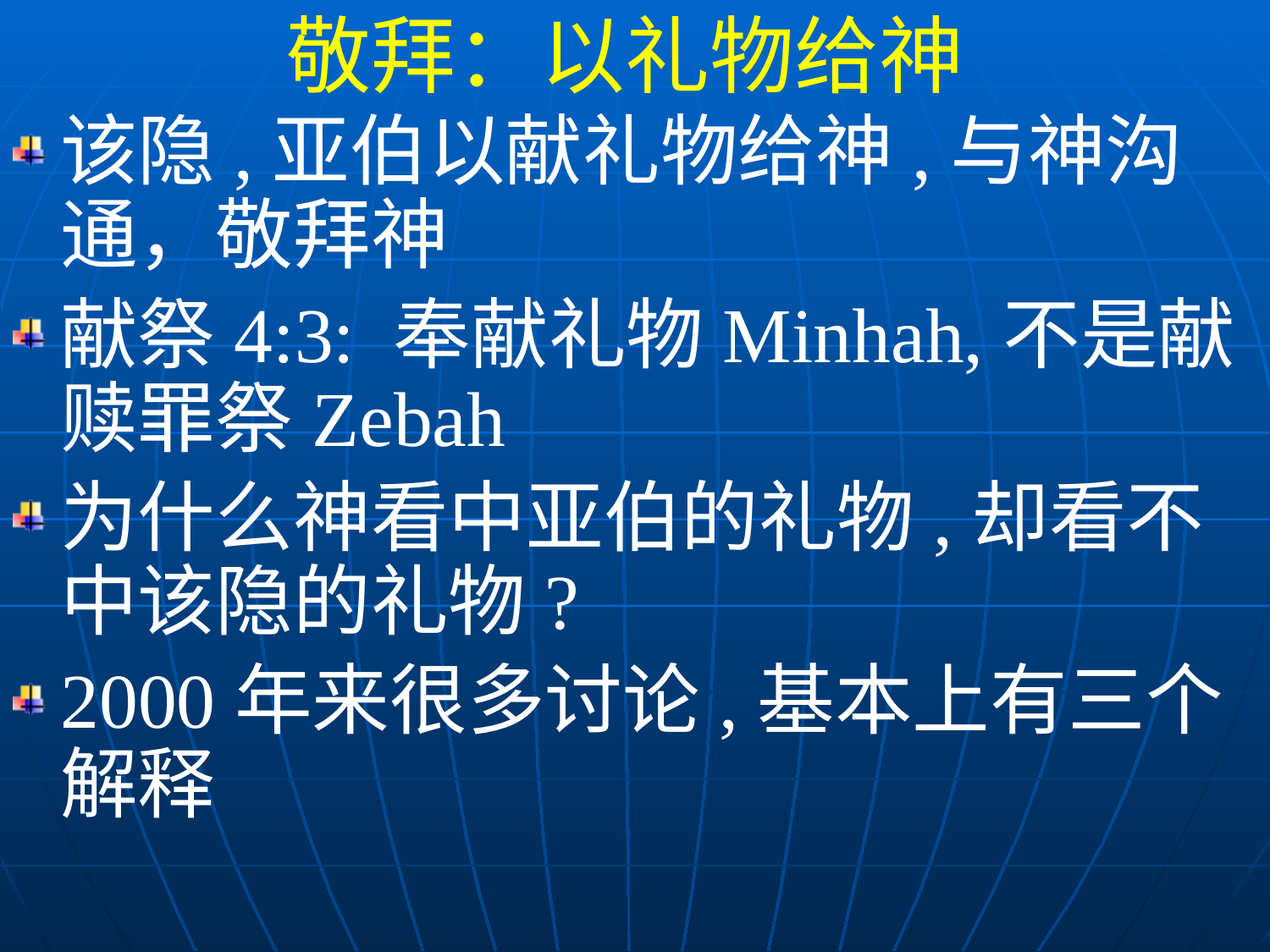

敬拜：以礼物给神
该隐,亚伯以献礼物给神,与神沟通，敬拜神
献祭4:3: 奉献礼物Minhah,不是献赎罪祭Zebah
为什么神看中亚伯的礼物,却看不中该隐的礼物?
2000年来很多讨论,基本上有三个解释